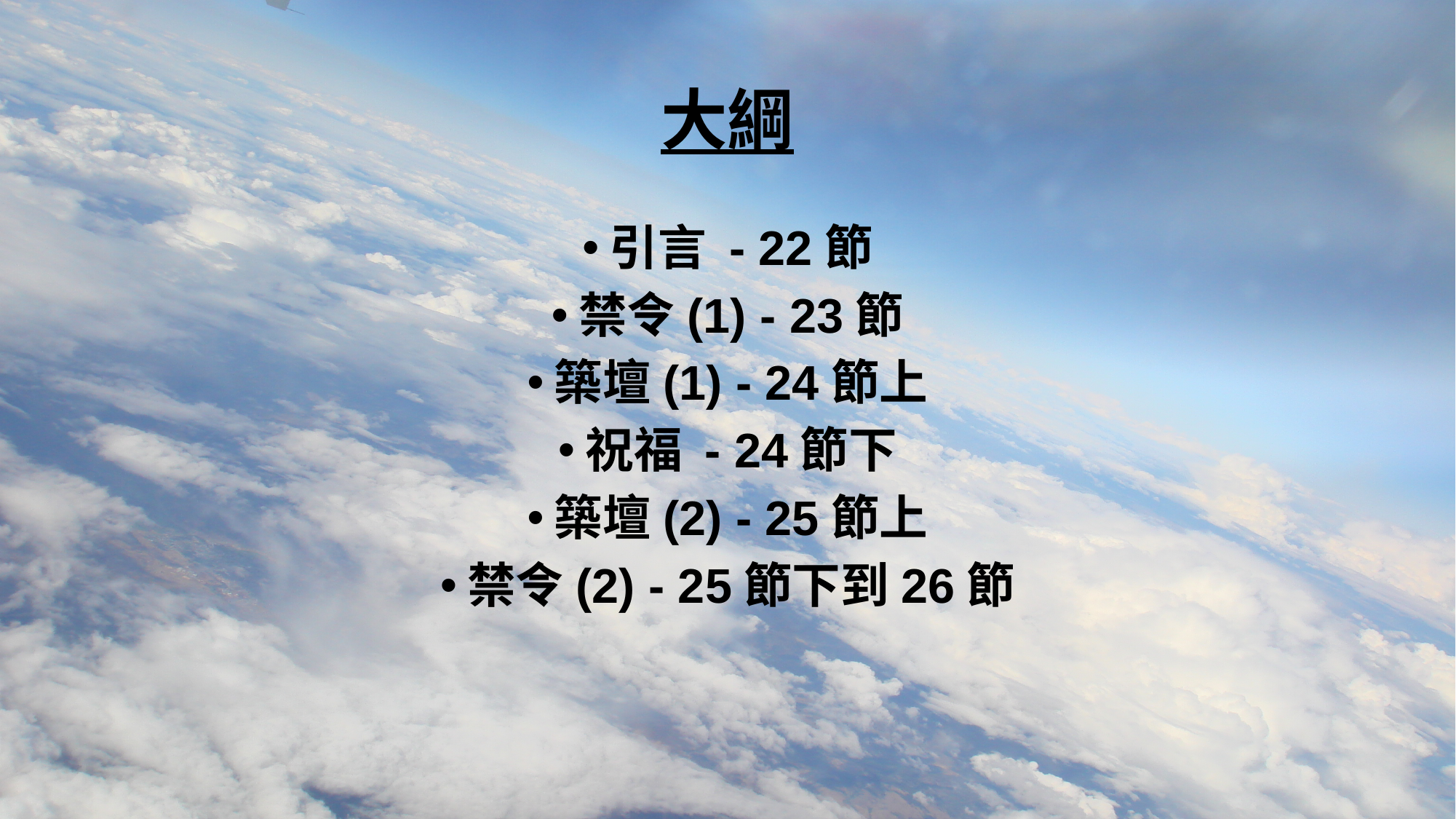

# 大綱
引言 - 22節
禁令(1) - 23節
築壇(1) - 24節上
祝福 - 24節下
築壇(2) - 25節上
禁令(2) - 25節下到26節